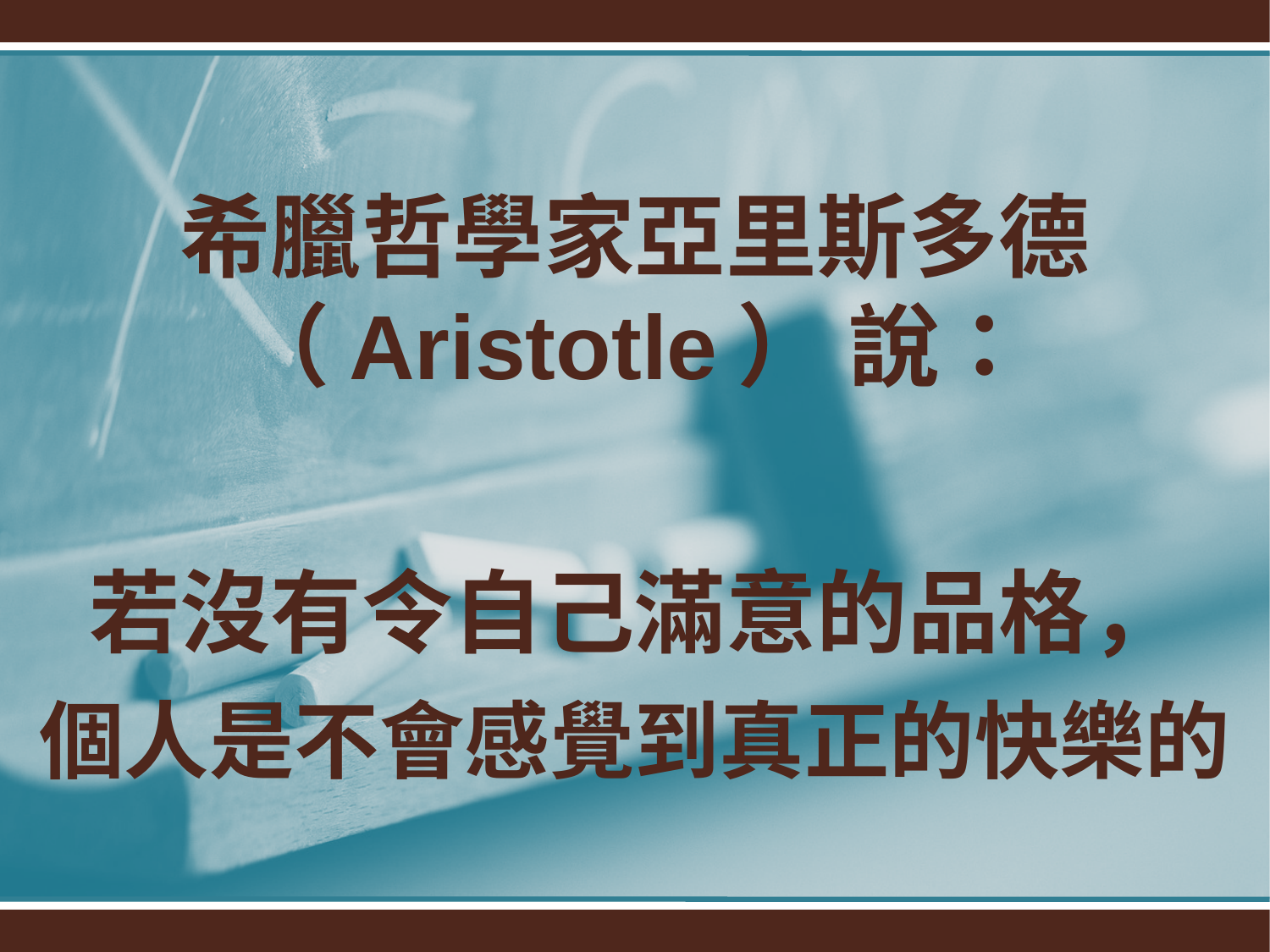

希臘哲學家亞里斯多德（Aristotle） 說：

若沒有令自己滿意的品格，
個人是不會感覺到真正的快樂的